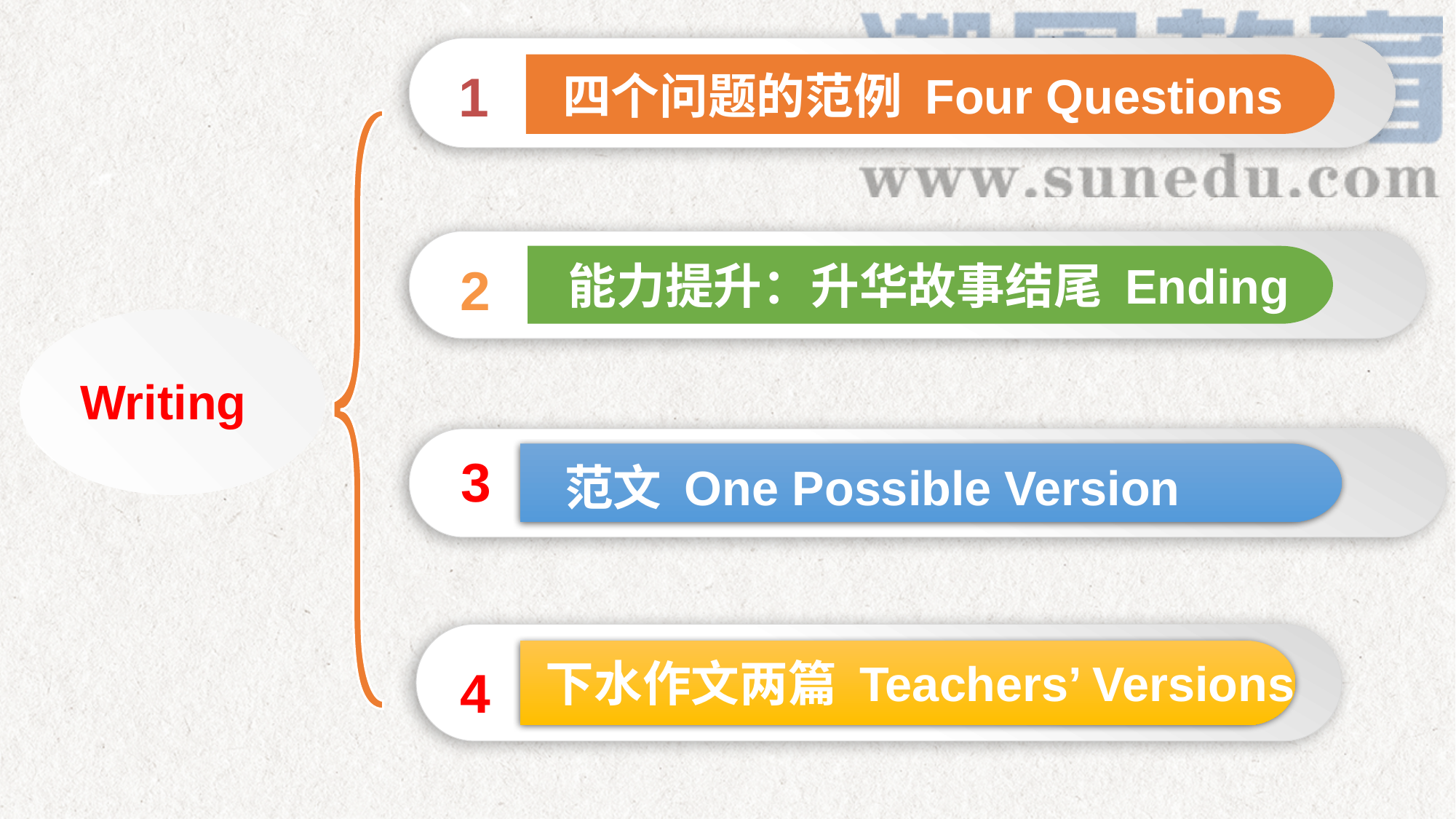

1
 四个问题的范例 Four Questions

2
 能力提升：升华故事结尾 Ending

Writing

3

  范文 One Possible Version

4
下水作文两篇 Teachers’ Versions